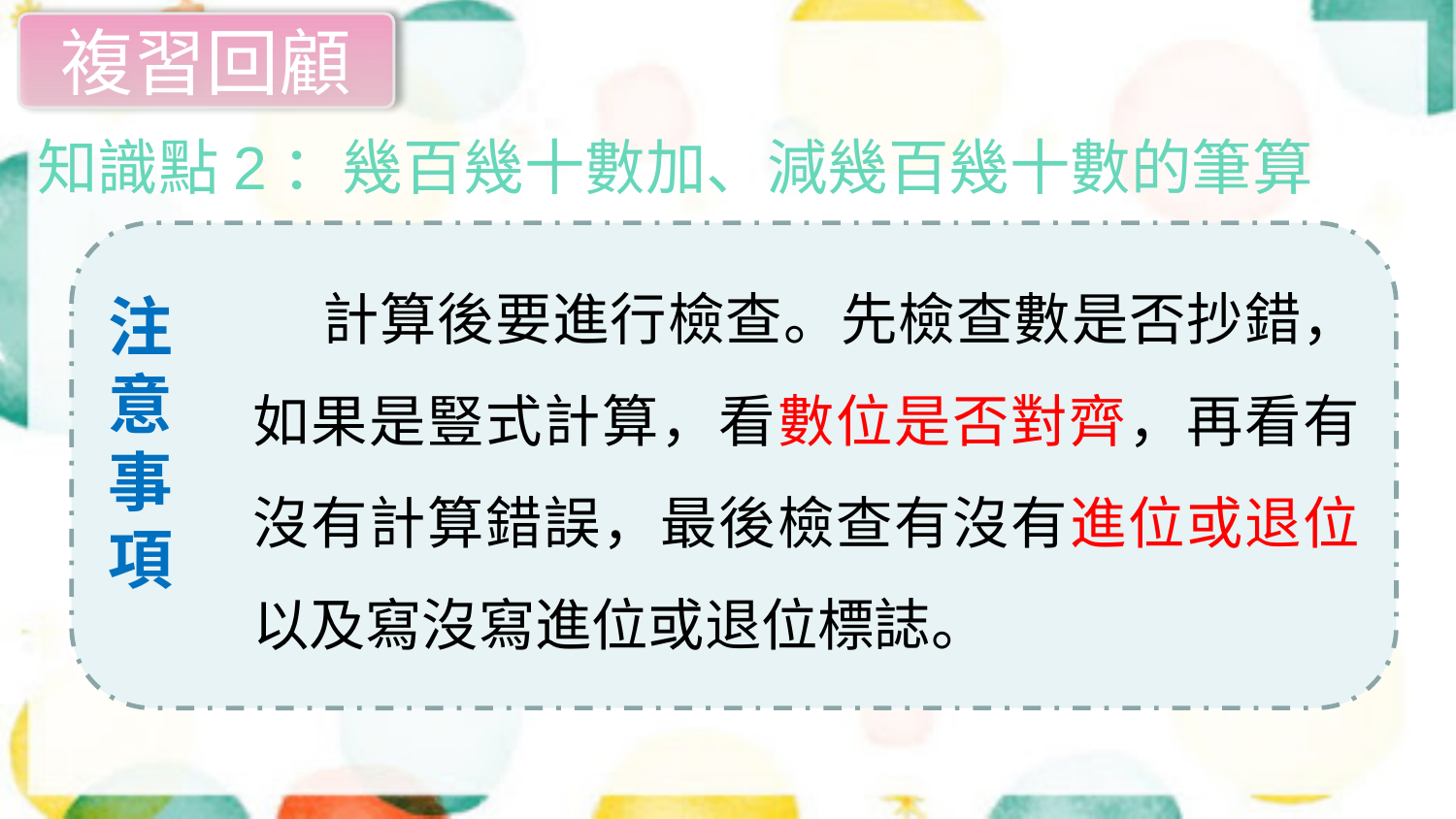

複習回顧
知識點2：幾百幾十數加、減幾百幾十數的筆算

    計算後要進行檢查。先檢查數是否抄錯，如果是豎式計算，看數位是否對齊，再看有沒有計算錯誤，最後檢查有沒有進位或退位以及寫沒寫進位或退位標誌。
注
意
事
項